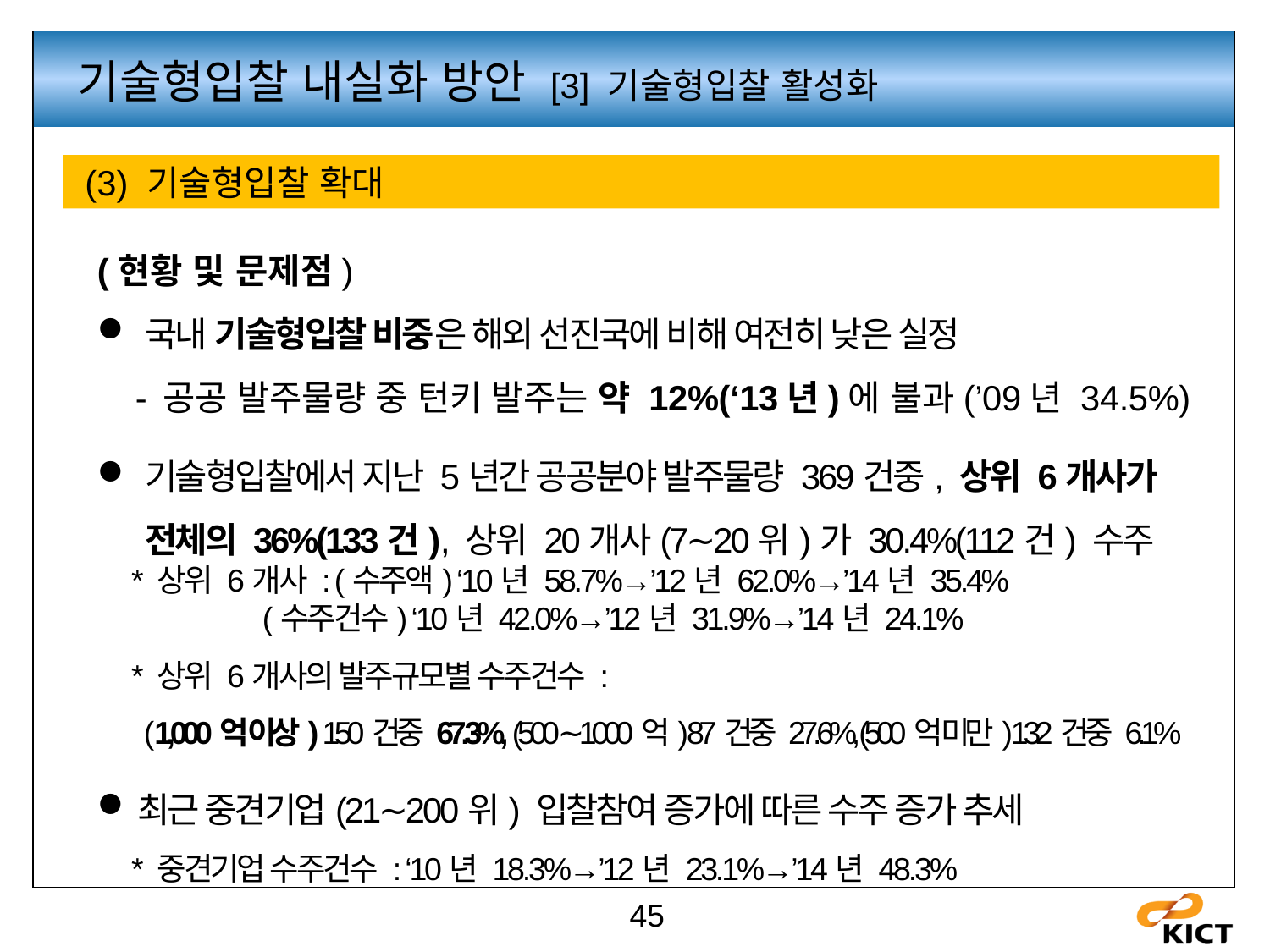

기술형입찰 내실화 방안 [3] 기술형입찰 활성화
 (3) 기술형입찰 확대
(현황 및 문제점)
국내 기술형입찰 비중은 해외 선진국에 비해 여전히 낮은 실정
     - 공공 발주물량 중 턴키 발주는 약 12%(‘13년)에 불과(’09년 34.5%)

기술형입찰에서 지난 5년간 공공분야 발주물량 369건중, 상위 6개사가 전체의 36%(133건), 상위 20개사(7∼20위)가 30.4%(112건) 수주
     * 상위 6개사 : (수주액) ‘10년 58.7%→’12년 62.0%→’14년 35.4%
                          (수주건수) ‘10년 42.0%→’12년 31.9%→’14년 24.1%
     * 상위 6개사의 발주규모별 수주건수 :
       (1,000억 이상) 150건중 67.3%, (500 ∼1000억) 87건중 27.6%, (500억 미만) 132건중 6.1%

최근 중견기업(21∼200위) 입찰참여 증가에 따른 수주 증가 추세
     * 중견기업 수주건수 : ‘10년 18.3%→’12년 23.1%→’14년 48.3%
45